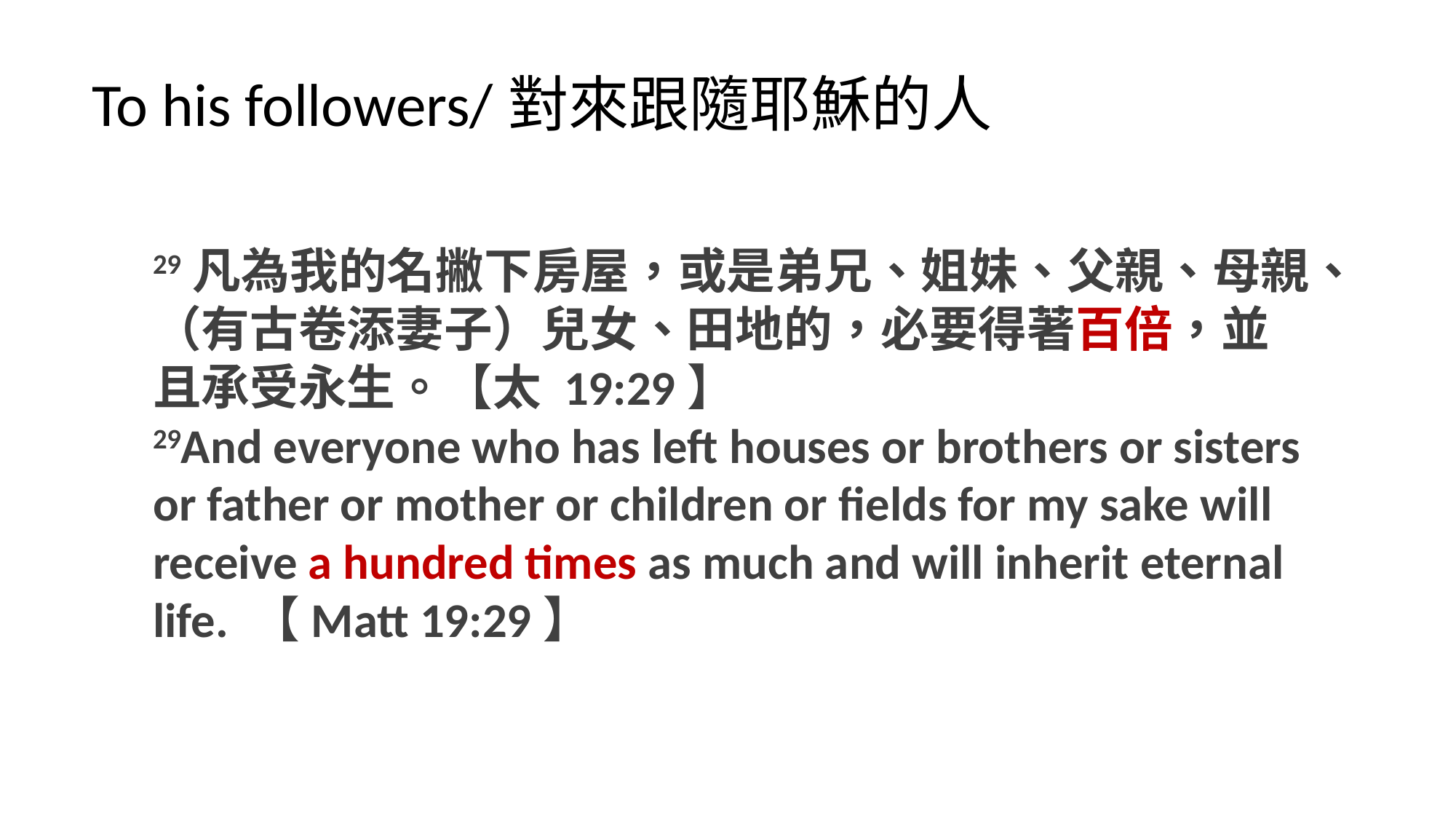

To his followers/對來跟隨耶穌的人
29凡為我的名撇下房屋，或是弟兄、姐妹、父親、母親、（有古卷添妻子）兒女、田地的，必要得著百倍，並且承受永生。【太 19:29】
29And everyone who has left houses or brothers or sisters or father or mother or children or fields for my sake will receive a hundred times as much and will inherit eternal life. 【Matt 19:29】